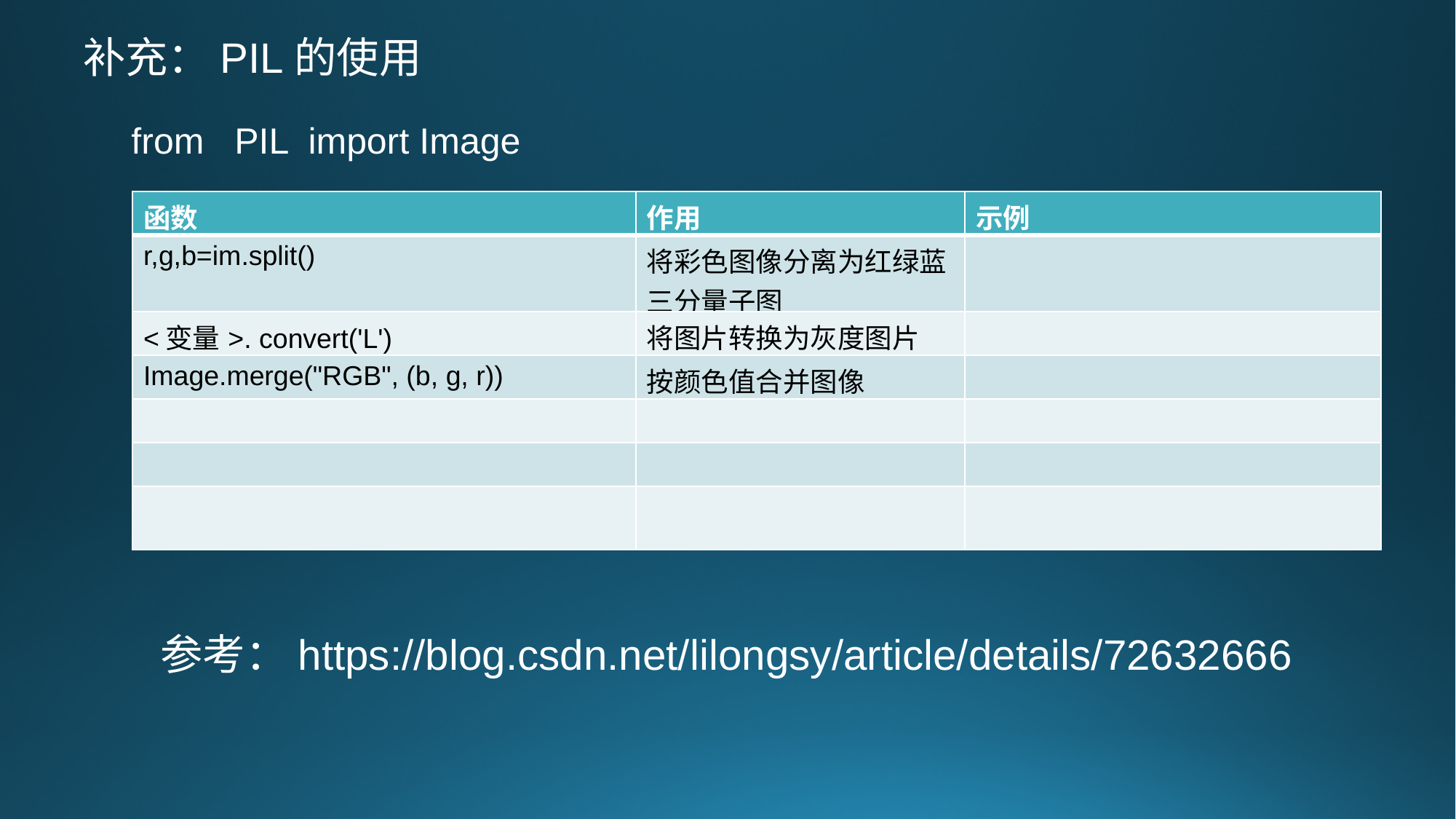

补充：PIL的使用
from   PIL  import Image
| 函数 | 作用 | 示例 |
| --- | --- | --- |
| r,g,b=im.split() | 将彩色图像分离为红绿蓝三分量子图 |  |
| <变量>. convert('L') | 将图片转换为灰度图片 |  |
| Image.merge("RGB", (b, g, r)) | 按颜色值合并图像 |  |
|  |  |  |
|  |  |  |
|  |  |  |
参考：https://blog.csdn.net/lilongsy/article/details/72632666